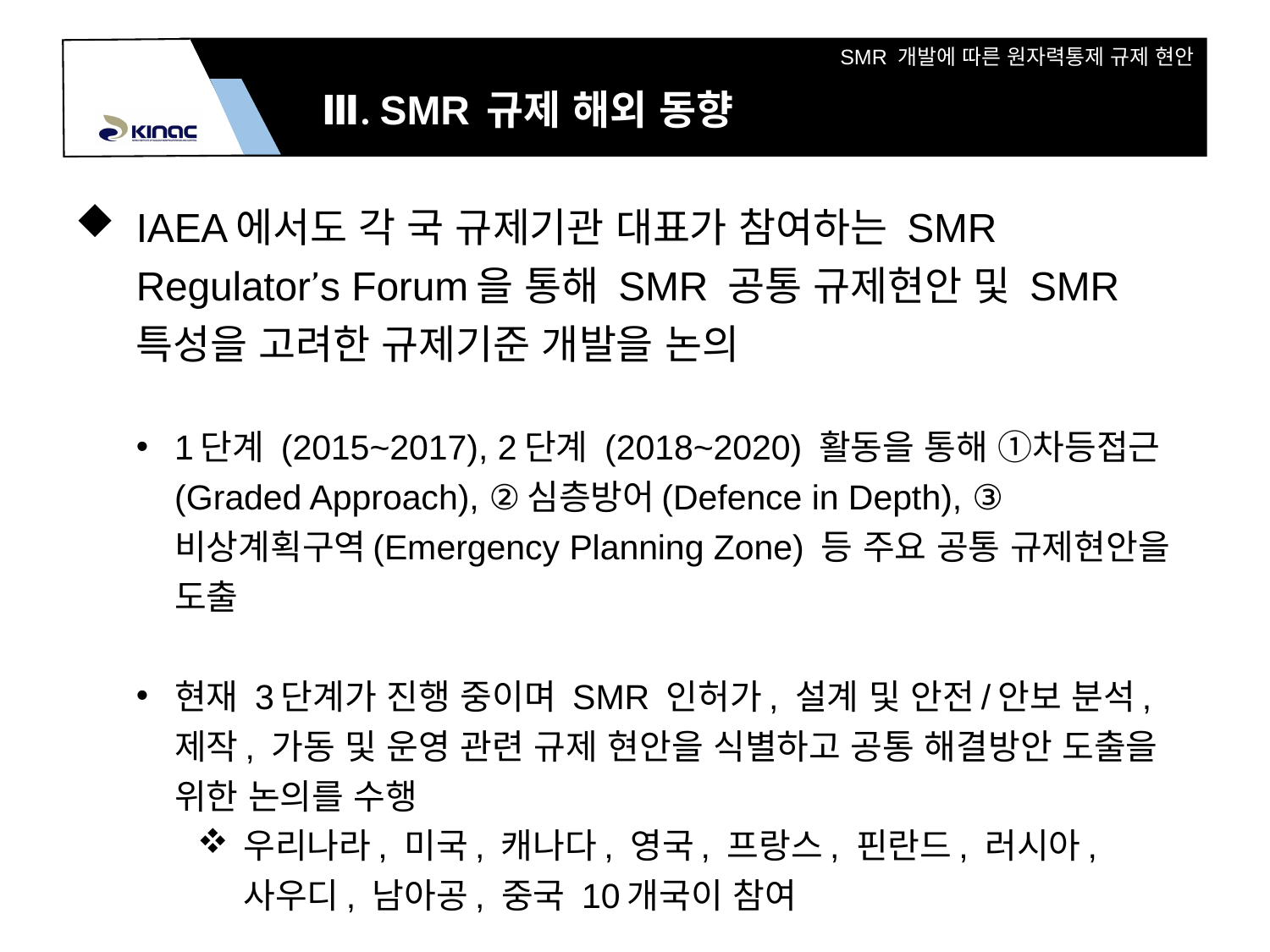

Ⅲ. SMR 규제 해외 동향
IAEA에서도 각 국 규제기관 대표가 참여하는 SMR Regulator’s Forum을 통해 SMR 공통 규제현안 및 SMR 특성을 고려한 규제기준 개발을 논의

1단계 (2015~2017), 2단계 (2018~2020) 활동을 통해 ①차등접근 (Graded Approach), ②심층방어(Defence in Depth), ③비상계획구역(Emergency Planning Zone) 등 주요 공통 규제현안을 도출

현재 3단계가 진행 중이며 SMR 인허가, 설계 및 안전/안보 분석, 제작, 가동 및 운영 관련 규제 현안을 식별하고 공통 해결방안 도출을 위한 논의를 수행
우리나라, 미국, 캐나다, 영국, 프랑스, 핀란드, 러시아, 사우디, 남아공, 중국 10개국이 참여